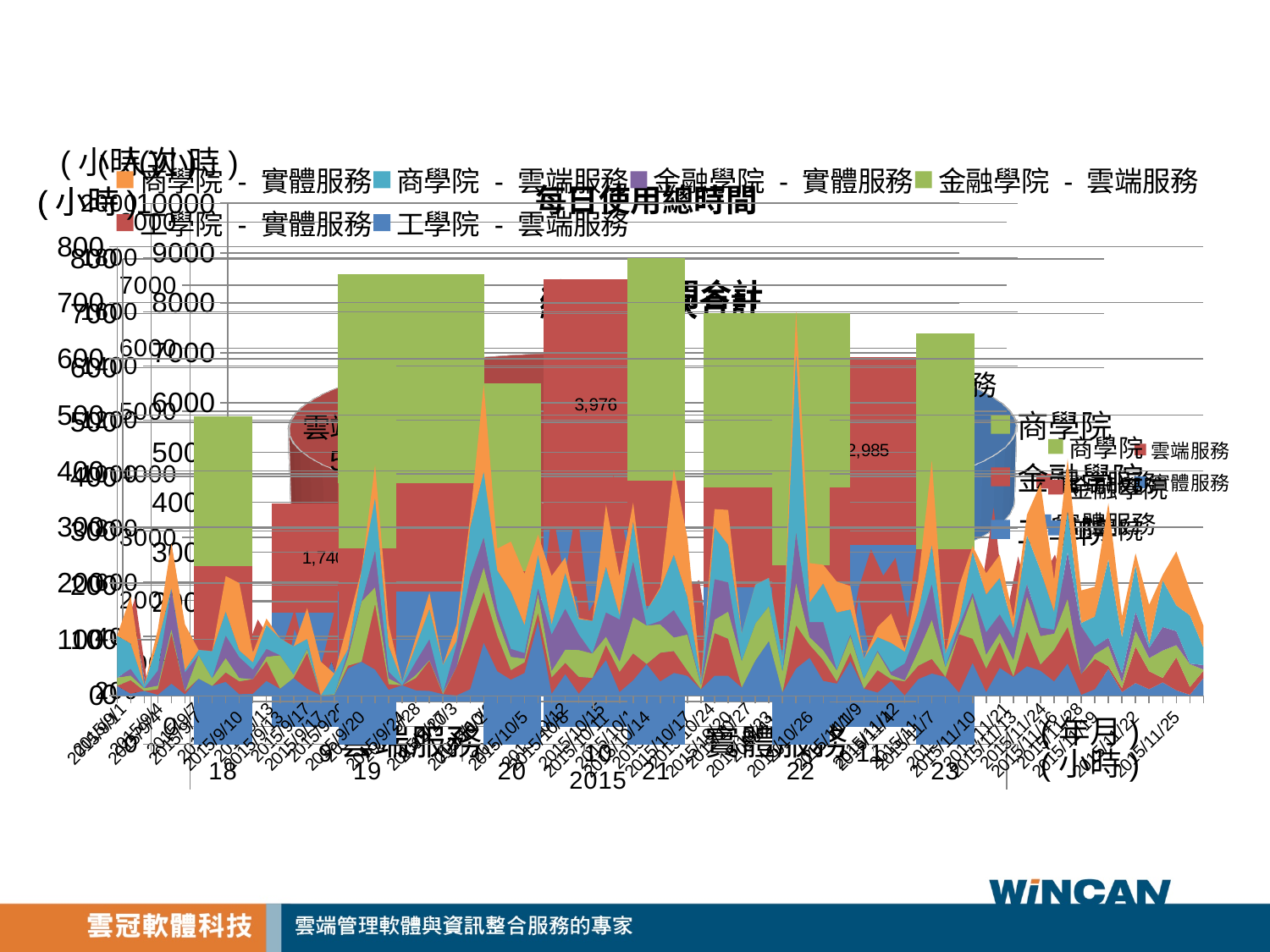

### Chart

| Category | 工學院 - 雲端服務 | 工學院 - 實體服務 | 金融學院 - 雲端服務 | 金融學院 - 實體服務 | 商學院 - 雲端服務 | 商學院 - 實體服務 |
|---|---|---|---|---|---|---|
| 2015/9/1 | 17.0 | None | 14.466666666666669 | None | 75.0 | None |
| 2015/9/2 | 3.0 | 24.0 | 8.466666666666669 | 12.0 | 45.0 | 84.0 |
| 2015/9/3 | 8.0 | None | 4.866666666666667 | None | 5.0 | None |
| 2015/9/4 | 1.0 | 10.0 | 6.416666666666664 | 27.0 | 50.0 | 23.0 |
| 2015/9/5 | 21.0 | 90.0 | 7.333333333333332 | 71.0 | 2.0 | 79.0 |
| 2015/9/6 | 2.0 | 5.0 | 0.2333333333333334 | 34.0 | 4.0 | 81.0 |
| 2015/9/7 | 30.0 | None | 42.11666666666667 | None | 9.0 | None |
| 2015/9/8 | 17.0 | None | 13.699999999999994 | None | 48.0 | None |
| 2015/9/9 | 24.0 | 17.0 | 25.7 | 40.0 | 43.0 | 63.0 |
| 2015/9/10 | 2.0 | 23.0 | 6.116666666666666 | 37.0 | 12.0 | 120.0 |
| 2015/9/11 | 3.0 | 26.0 | 0.01666666666666572 | 17.0 | 13.0 | 17.0 |
| 2015/9/12 | 26.0 | 35.0 | 7.866666666666667 | 14.0 | 43.0 | 11.0 |
| 2015/9/13 | 12.0 | None | 59.5 | None | 30.0 | None |
| 2015/9/14 | 31.0 | None | 6.349999999999994 | None | 50.0 | None |
| 2015/9/16 | 12.0 | 64.0 | 6.75 | 1.0 | 17.0 | 55.0 |
| 2015/9/17 | None | 0.0 | None | 0.0 | None | 60.0 |
| 2015/9/18 | 1.0 | None | 1.6666666666666643 | None | 36.0 | None |
| 2015/9/19 | 48.0 | 5.0 | 16.416666666666664 | 8.0 | 5.0 | 47.0 |
| 2015/9/20 | 60.0 | None | 107.41666666666669 | None | 56.0 | None |
| 2015/9/21 | 46.0 | 117.0 | 29.966666666666665 | 65.0 | 95.0 | 58.0 |
| 2015/9/22 | 10.0 | 10.0 | 10.216666666666661 | 12.0 | 46.0 | 38.0 |
| 2015/9/24 | 18.0 | None | 0.0 | None | 6.0 | None |
| 2015/9/25 | 9.0 | 22.0 | 5.5 | 24.0 | 28.0 | 14.0 |
| 2015/9/26 | 8.0 | 54.0 | 1.25 | 37.0 | 54.0 | 29.0 |
| 2015/9/27 | 2.0 | None | 2.666666666666668 | None | 50.0 | None |
| 2015/9/28 | 0.0 | 51.0 | 0.2333333333333334 | 40.0 | 6.0 | 29.0 |
| 2015/10/1 | 11.0 | 105.0 | 36.8 | 58.0 | 89.0 | 17.0 |
| 2015/10/2 | 94.0 | 91.0 | 43.31666666666666 | 54.0 | 117.0 | 155.0 |
| 2015/10/3 | 43.0 | 63.0 | 29.700000000000003 | 18.0 | 69.0 | 39.0 |
| 2015/10/4 | 28.0 | 17.0 | 23.93333333333333 | 14.0 | 102.0 | 89.0 |
| 2015/10/5 | 40.0 | 19.0 | 6.533333333333328 | 10.0 | 50.0 | 91.0 |
| 2015/10/6 | 132.0 | 15.0 | 34.21666666666666 | 10.0 | 60.0 | 35.0 |
| 2015/10/7 | 3.0 | 29.0 | 11.8 | 65.0 | 18.0 | 86.0 |
| 2015/10/8 | 38.0 | 20.0 | 23.75 | 73.0 | 64.0 | 27.0 |
| 2015/10/9 | 3.0 | 30.0 | 47.9 | 28.0 | 27.0 | 2.0 |
| 2015/10/10 | 31.0 | None | 43.81666666666666 | None | 58.0 | None |
| 2015/10/11 | 63.0 | 27.0 | 14.88333333333333 | 43.0 | 82.0 | 110.0 |
| 2015/10/12 | 6.0 | 36.0 | 18.433333333333334 | 75.0 | 8.0 | 69.0 |
| 2015/10/13 | 27.0 | 48.0 | 64.65 | 99.0 | 72.0 | 33.0 |
| 2015/10/14 | 56.0 | None | 68.55000000000001 | None | 27.0 | None |
| 2015/10/15 | 25.0 | 51.0 | 50.766666666666666 | 6.0 | 57.0 | 3.0 |
| 2015/10/16 | 40.0 | 39.0 | 24.166666666666668 | 49.0 | 99.0 | 152.0 |
| 2015/10/17 | 35.0 | 9.0 | 64.53333333333335 | 5.0 | 62.0 | 106.0 |
| 2015/10/18 | 11.0 | None | 7.333333333333334 | None | 10.0 | None |
| 2015/10/19 | 35.0 | 76.0 | 24.033333333333335 | 72.0 | 93.0 | 32.0 |
| 2015/10/20 | 35.0 | 66.0 | 48.55 | 52.0 | 67.0 | 62.0 |
| 2015/10/21 | 14.0 | None | 47.74999999999999 | None | 49.0 | None |
| 2015/10/22 | 62.0 | None | 66.19999999999999 | None | 69.0 | None |
| 2015/10/23 | 97.0 | None | 62.46666666666666 | None | 50.0 | None |
| 2015/10/24 | 5.0 | None | 38.33333333333333 | None | 24.0 | None |
| 2015/10/25 | 48.0 | 77.0 | 76.01666666666668 | 91.0 | 320.0 | 72.0 |
| 2015/10/26 | 67.0 | 23.0 | 13.783333333333335 | 27.0 | 35.0 | 70.0 |
| 2015/10/27 | 26.0 | 37.0 | 17.75 | 50.0 | 69.0 | 33.0 |
| 2015/10/28 | 21.0 | 4.0 | 19.71666666666667 | 1.0 | 102.0 | 55.0 |
| 2015/11/1 | 61.0 | 15.0 | 29.96666666666666 | 3.0 | 44.0 | 42.0 |
| 2015/11/2 | 12.0 | None | 17.716666666666665 | None | 36.0 | None |
| 2015/11/3 | 5.0 | 40.0 | 32.88333333333334 | 2.0 | 24.0 | 18.0 |
| 2015/11/4 | 26.0 | 3.0 | 7.566666666666666 | 5.0 | 52.0 | 52.0 |
| 2015/11/5 | 0.0 | 25.0 | 2.0 | 30.0 | 21.0 | 5.0 |
| 2015/11/6 | 29.0 | 24.0 | 26.45 | 41.0 | 30.0 | 55.0 |
| 2015/11/7 | 39.0 | 26.0 | 69.78333333333335 | 64.0 | 70.0 | 150.0 |
| 2015/11/8 | 33.0 | None | 17.85 | None | 24.0 | None |
| 2015/11/9 | 5.0 | 104.0 | 0.9833333333333325 | 14.0 | 9.0 | 62.0 |
| 2015/11/10 | 58.0 | 43.0 | 75.3 | 7.0 | 73.0 | 10.0 |
| 2015/11/11 | 6.0 | 42.0 | 24.699999999999996 | 40.0 | 67.0 | 38.0 |
| 2015/11/12 | 49.0 | 46.0 | 16.51666666666667 | 33.0 | 65.0 | 41.0 |
| 2015/11/13 | 33.0 | 1.0 | 29.066666666666666 | 39.0 | 17.0 | 20.0 |
| 2015/11/14 | 52.0 | 62.0 | 62.85 | 22.0 | 87.0 | 36.0 |
| 2015/11/15 | 44.0 | 11.0 | 50.9 | 15.0 | 102.0 | 154.0 |
| 2015/11/16 | 25.0 | 56.0 | 29.116666666666667 | 7.0 | 32.0 | 57.0 |
| 2015/11/17 | 57.0 | 65.0 | 50.7 | 83.0 | 74.0 | 92.0 |
| 2015/11/18 | 1.0 | 37.0 | 0.0 | 85.0 | 6.0 | 58.0 |
| 2015/11/19 | 11.0 | 54.0 | 8.63333333333333 | 13.0 | 54.0 | 53.0 |
| 2015/11/20 | 47.0 | 5.0 | 35.800000000000004 | 15.0 | 140.0 | 100.0 |
| 2015/11/21 | 6.0 | 7.0 | 10.416666666666668 | 16.0 | 64.0 | 37.0 |
| 2015/11/22 | 22.0 | 65.0 | 28.08333333333333 | 34.0 | 83.0 | 21.0 |
| 2015/11/23 | 11.0 | 32.0 | 23.4 | 18.0 | 7.0 | 70.0 |
| 2015/11/24 | 23.0 | 8.0 | 48.916666666666664 | 42.0 | 83.0 | 10.0 |
| 2015/11/25 | 9.0 | 59.0 | 21.466666666666665 | 25.0 | 46.0 | 96.0 |
| 2015/11/26 | 1.0 | 14.0 | 40.71666666666666 | 1.0 | 86.0 | 45.0 |
| 2015/11/28 | 31.0 | 13.0 | 1.9666666666666668 | 8.0 | 31.0 | 39.0 |
(小時)
(小時)

### Chart

| Category | 工學院 | 金融學院 | 商學院 |
|---|---|---|---|
| 18 | 309.0 | 349.38333333333327 | 556.0 |
| 19 | 327.0 | 397.86666666666656 | 759.0 |
| 20 | 354.0 | 286.46666666666675 | 695.0 |
| 21 | 511.0 | 463.61666666666684 | 824.0 |
| 22 | 350.0 | 312.3999999999999 | 571.0 |
| 23 | 352.0 | 368.93333333333334 | 799.0 |
(小時)
(人次)

### Chart

| Category | 實體服務 | 雲端服務 |
|---|---|---|
| 9 | 1800.0 | 1740.0 |
| 10 | 3120.0 | 3976.0 |
| 11 | 2880.0 | 2985.0 |
(年月)
(小時)

### Chart

| Category | 工學院 | 金融學院 | 商學院 |
|---|---|---|---|
| 雲端服務 | 2203.0 | 2178.666666666667 | 4204.0 |
| 實體服務 | 2292.0 | 2001.0 | 3507.0 |

### Chart: 每日使用總時間

| Category | 實體服務 | 雲端服務 |
|---|---|---|
| 2015/9/1 | None | 106.46666666666667 |
| 2015/9/2 | 120.0 | 56.46666666666667 |
| 2015/9/3 | None | 17.866666666666667 |
| 2015/9/4 | 60.0 | 57.416666666666664 |
| 2015/9/5 | 240.0 | 30.333333333333332 |
| 2015/9/6 | 120.0 | 6.233333333333333 |
| 2015/9/7 | None | 81.11666666666667 |
| 2015/9/8 | None | 78.69999999999999 |
| 2015/9/9 | 120.0 | 92.7 |
| 2015/9/10 | 180.0 | 20.116666666666667 |
| 2015/9/11 | 60.0 | 16.016666666666666 |
| 2015/9/12 | 60.0 | 76.86666666666667 |
| 2015/9/13 | None | 101.5 |
| 2015/9/14 | None | 87.35 |
| 2015/9/16 | 120.0 | 35.75 |
| 2015/9/17 | 60.0 | None |
| 2015/9/18 | None | 38.666666666666664 |
| 2015/9/19 | 60.0 | 69.41666666666666 |
| 2015/9/20 | None | 223.41666666666669 |
| 2015/9/21 | 240.0 | 170.96666666666667 |
| 2015/9/24 | None | 24.0 |
| 2015/9/25 | 60.0 | 42.5 |
| 2015/9/26 | 120.0 | 63.25 |
| 2015/9/27 | None | 54.66666666666667 |
| 2015/9/28 | 120.0 | 6.233333333333333 |
| 2015/10/1 | 180.0 | 136.8 |
| 2015/10/2 | 300.0 | 254.31666666666666 |
| 2015/10/3 | 120.0 | 141.7 |
| 2015/10/4 | 120.0 | 153.93333333333334 |
| 2015/10/5 | 120.0 | 96.53333333333333 |
| 2015/10/6 | 60.0 | 226.21666666666667 |
| 2015/10/7 | 180.0 | 32.8 |
| 2015/10/8 | 120.0 | 125.75 |
| 2015/10/9 | 60.0 | 77.9 |
| 2015/10/10 | None | 132.81666666666666 |
| 2015/10/11 | 180.0 | 159.88333333333333 |
| 2015/10/12 | 180.0 | 32.43333333333334 |
| 2015/10/13 | 180.0 | 163.65 |
| 2015/10/14 | None | 151.55 |
| 2015/10/15 | 60.0 | 132.76666666666665 |
| 2015/10/16 | 240.0 | 163.16666666666669 |
| 2015/10/17 | 120.0 | 161.53333333333333 |
| 2015/10/18 | None | 28.333333333333336 |
| 2015/10/19 | 180.0 | 152.03333333333333 |
| 2015/10/20 | 180.0 | 150.55 |
| 2015/10/21 | None | 110.75 |
| 2015/10/22 | None | 197.2 |
| 2015/10/23 | None | 209.46666666666667 |
| 2015/10/24 | None | 67.33333333333333 |
| 2015/10/25 | 240.0 | 444.01666666666665 |
| 2015/10/26 | 120.0 | 115.78333333333333 |
| 2015/10/27 | 120.0 | 112.75 |
| 2015/10/28 | 60.0 | 142.7166666666667 |
| 2015/11/1 | 60.0 | 134.96666666666667 |
| 2015/11/2 | None | 65.71666666666667 |
| 2015/11/3 | 60.0 | 61.88333333333334 |
| 2015/11/4 | 60.0 | 85.56666666666666 |
| 2015/11/5 | 60.0 | 23.0 |
| 2015/11/7 | 240.0 | 178.78333333333333 |
| 2015/11/8 | None | 74.85 |
| 2015/11/9 | 180.0 | 14.983333333333333 |
| 2015/11/10 | 60.0 | 206.3 |
| 2015/11/11 | 120.0 | 97.69999999999999 |
| 2015/11/12 | 120.0 | 130.51666666666665 |
| 2015/11/13 | 60.0 | 79.06666666666666 |
| 2015/11/14 | 120.0 | 201.85 |
| 2015/11/15 | 180.0 | 196.9 |
| 2015/11/16 | 120.0 | 86.11666666666667 |
| 2015/11/17 | 240.0 | 181.70000000000002 |
| 2015/11/18 | 180.0 | 7.0 |
| 2015/11/19 | 120.0 | 73.63333333333333 |
| 2015/11/20 | 120.0 | 222.79999999999998 |
| 2015/11/21 | 60.0 | 80.41666666666667 |
| 2015/11/22 | 120.0 | 133.08333333333334 |
| 2015/11/23 | 120.0 | 41.4 |
| 2015/11/24 | 60.0 | 154.91666666666666 |
| 2015/11/25 | 180.0 | 76.46666666666667 |
| 2015/11/26 | 60.0 | 127.71666666666667 |
| 2015/11/28 | 60.0 | 63.96666666666667 |
| 2015/9/22 | 60.0 | 66.21666666666667 |
| 2015/11/6 | 120.0 | 85.45 |
(小時)

[unsupported chart]

[unsupported chart]